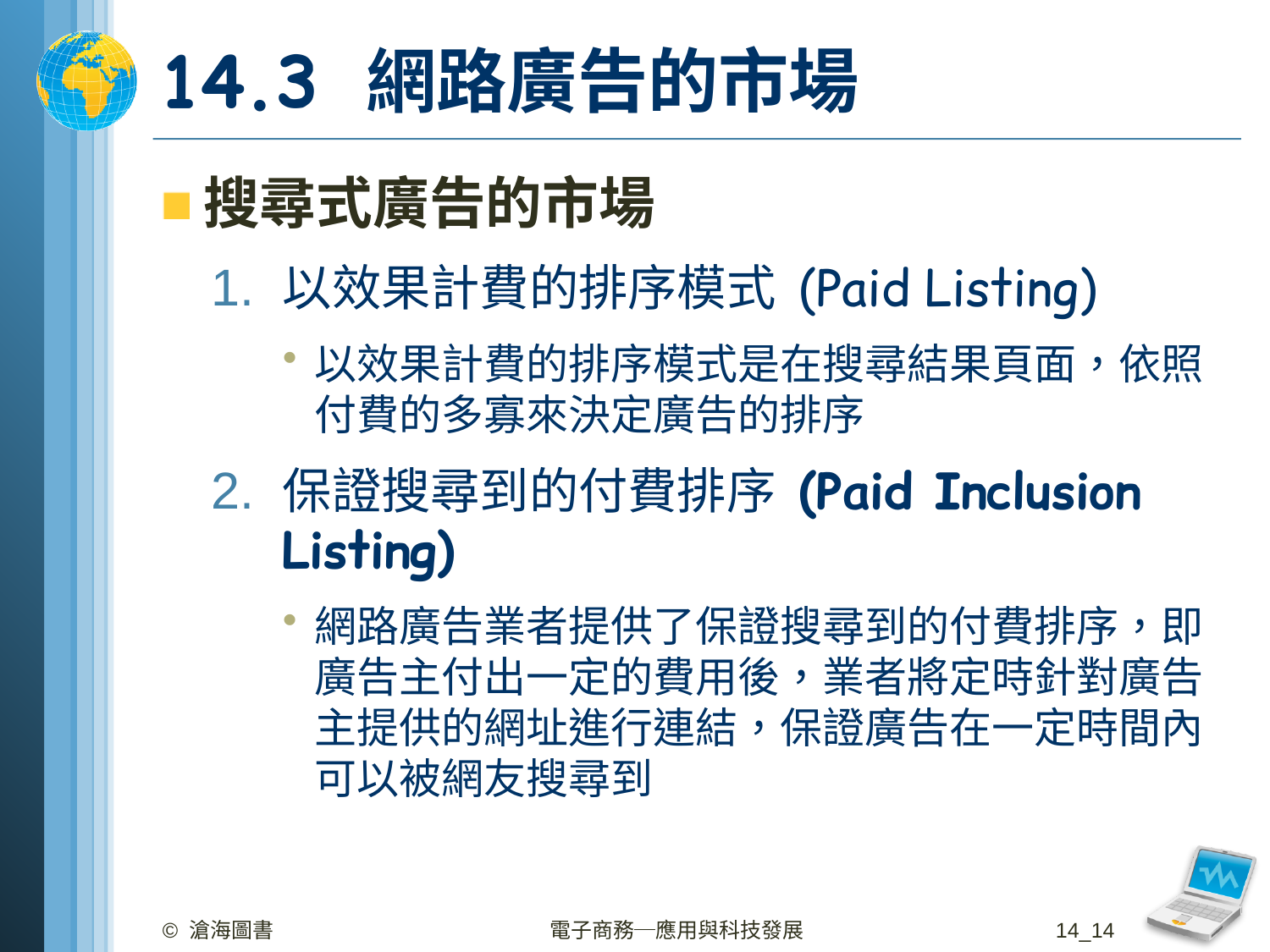

# 14.3 網路廣告的市場
搜尋式廣告的市場
以效果計費的排序模式 (Paid Listing)
以效果計費的排序模式是在搜尋結果頁面，依照付費的多寡來決定廣告的排序
保證搜尋到的付費排序 (Paid Inclusion Listing)
網路廣告業者提供了保證搜尋到的付費排序，即廣告主付出一定的費用後，業者將定時針對廣告主提供的網址進行連結，保證廣告在一定時間內可以被網友搜尋到
© 滄海圖書
電子商務─應用與科技發展
14_14